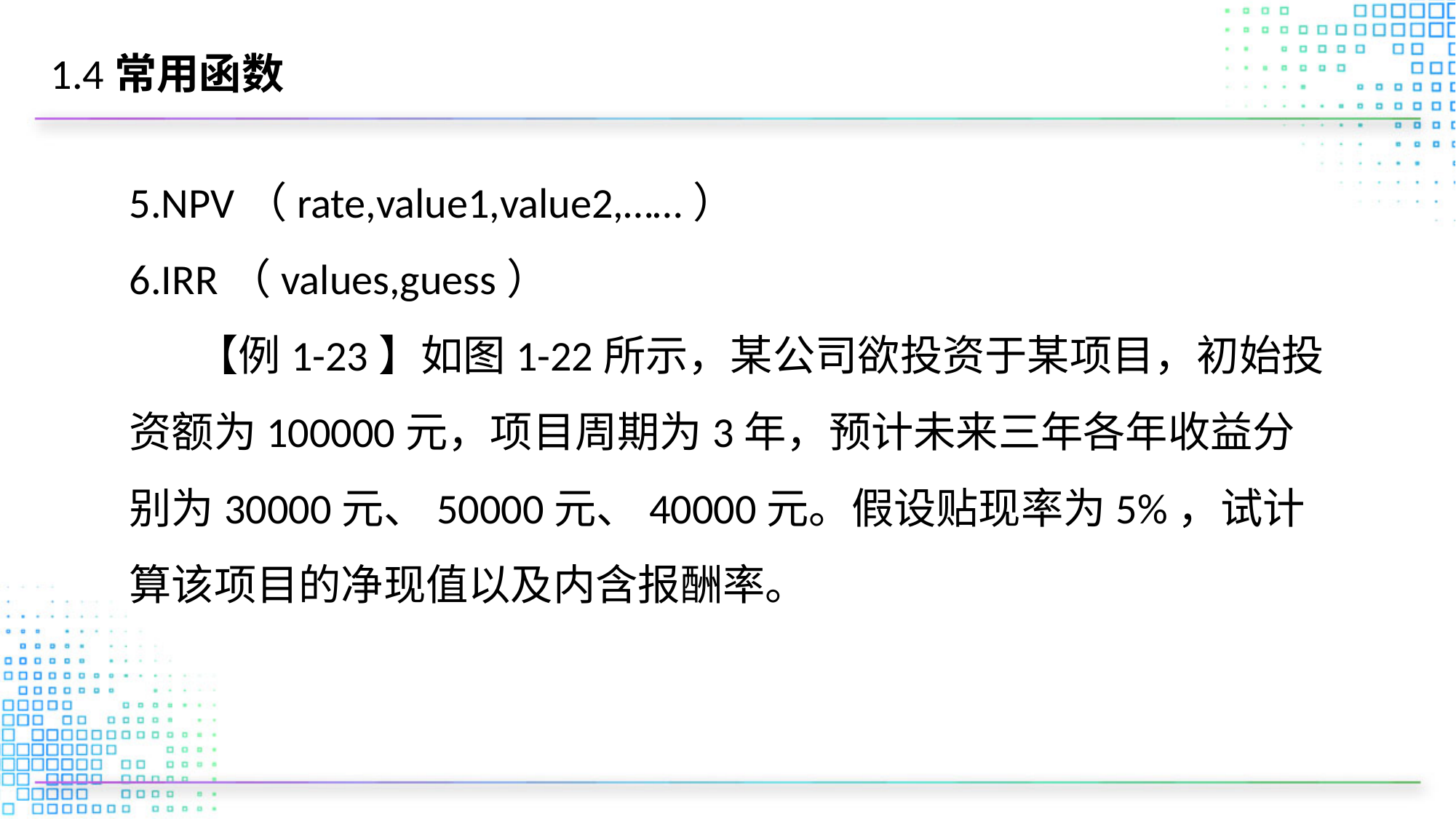

# 1.4常用函数
5.NPV（rate,value1,value2,……）
6.IRR（values,guess）
      【例1-23】如图1-22所示，某公司欲投资于某项目，初始投资额为100000元，项目周期为3年，预计未来三年各年收益分别为30000元、50000元、40000元。假设贴现率为5%，试计算该项目的净现值以及内含报酬率。